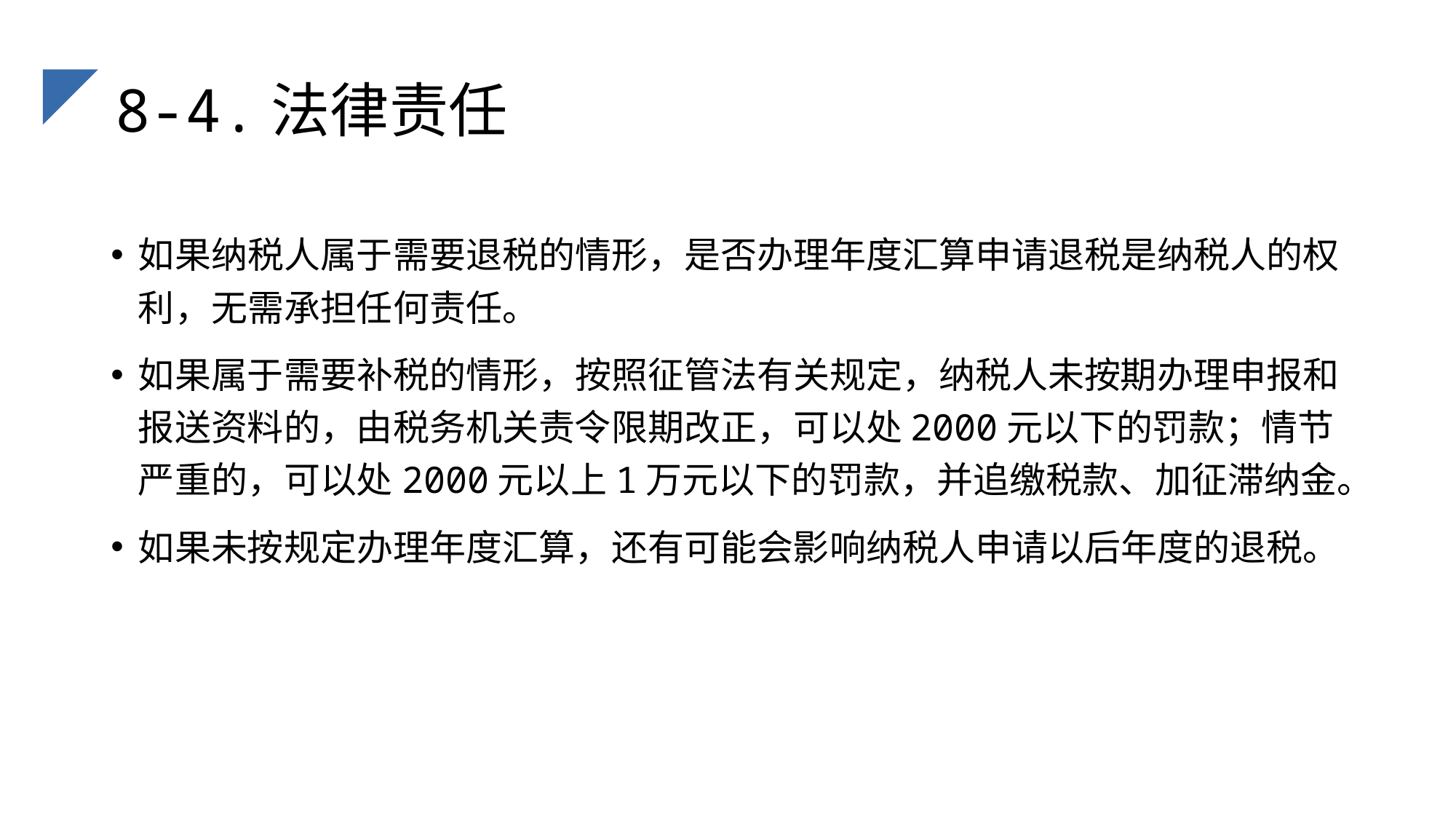

# 8-4.法律责任
如果纳税人属于需要退税的情形，是否办理年度汇算申请退税是纳税人的权利，无需承担任何责任。
如果属于需要补税的情形，按照征管法有关规定，纳税人未按期办理申报和报送资料的，由税务机关责令限期改正，可以处2000元以下的罚款；情节严重的，可以处2000元以上1万元以下的罚款，并追缴税款、加征滞纳金。
如果未按规定办理年度汇算，还有可能会影响纳税人申请以后年度的退税。